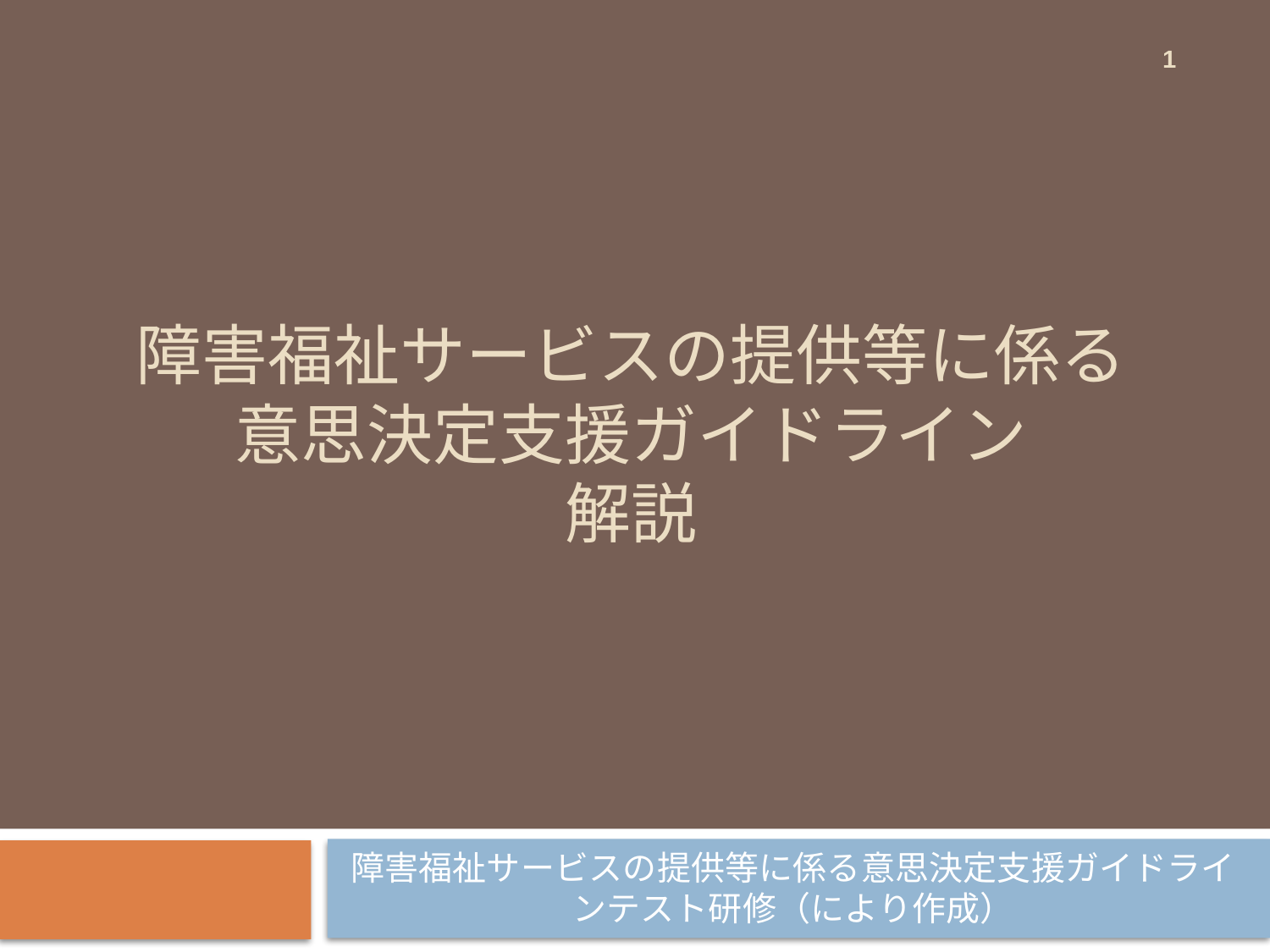

1
# 障害福祉サービスの提供等に係る 意思決定支援ガイドライン 解説
障害福祉サービスの提供等に係る意思決定支援ガイドラインテスト研修（により作成）